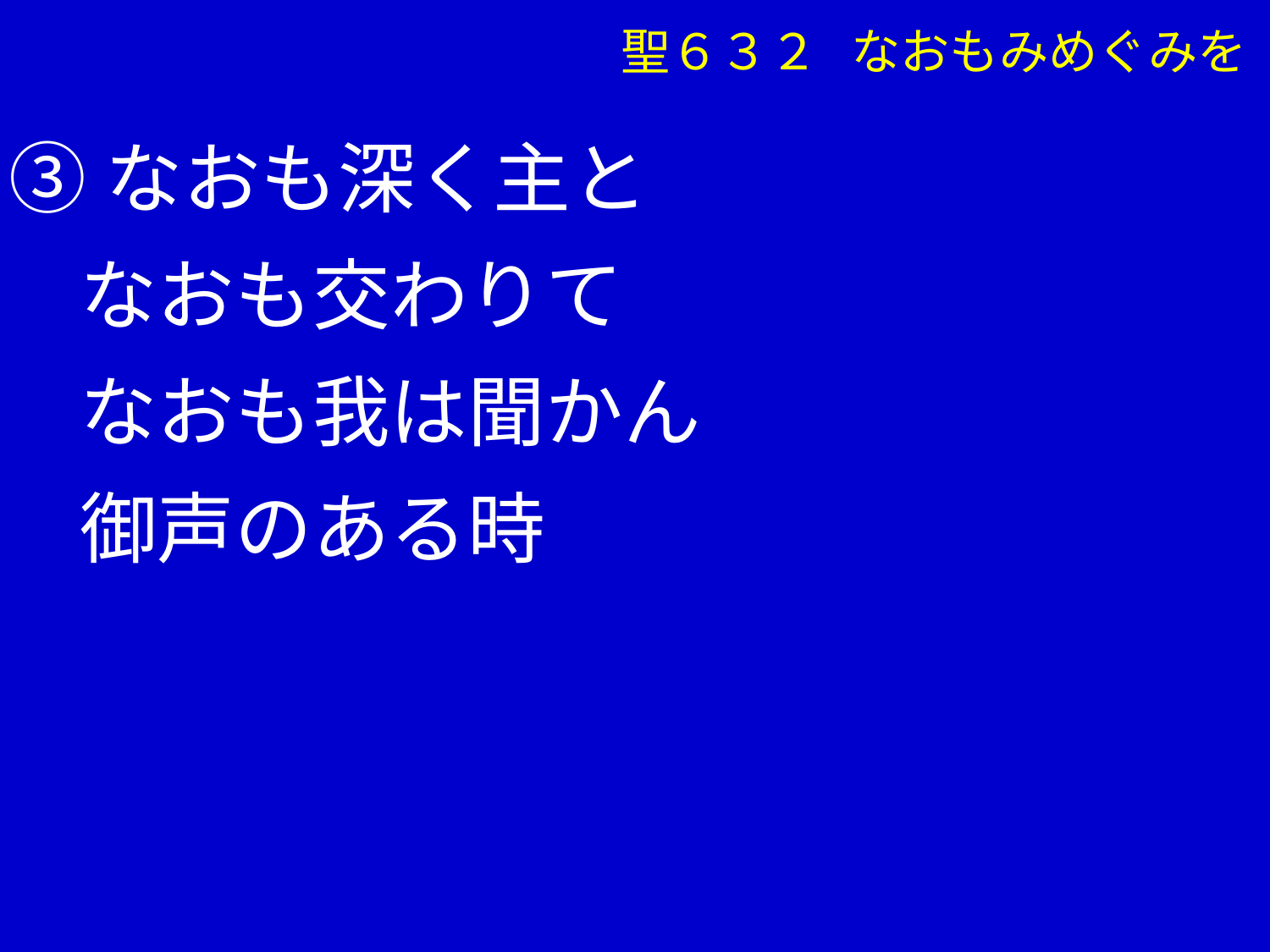

聖６３２   なおもみめぐみを
  ③なおも深く主と
     なおも交わりて
     なおも我は聞かん
     御声のある時